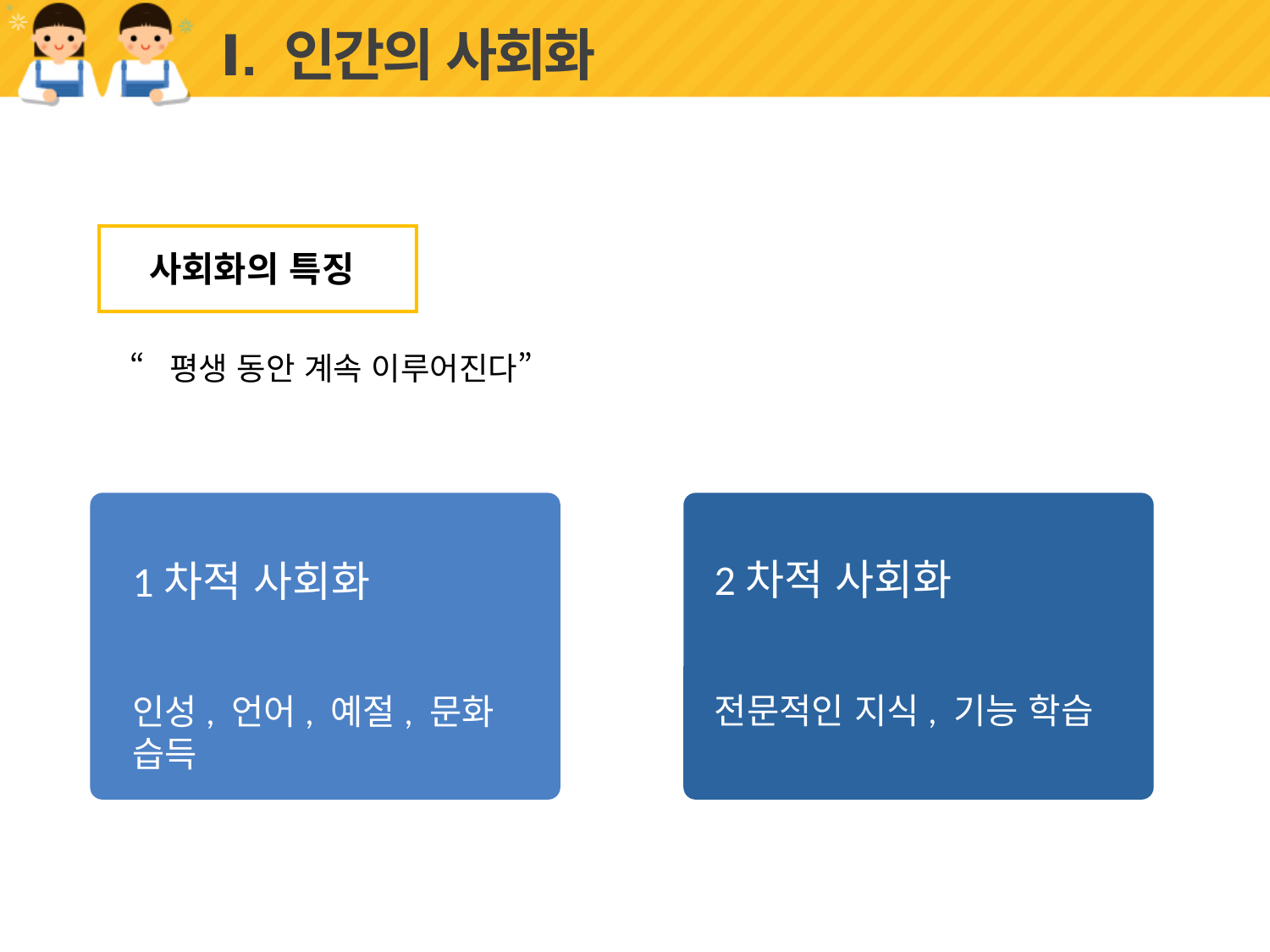

# Ⅰ. 인간의 사회화

사회화의 특징
“평생 동안 계속 이루어진다”

2차적 사회화

전문적인 지식, 기능 학습

1차적 사회화

인성, 언어, 예절, 문화 습득